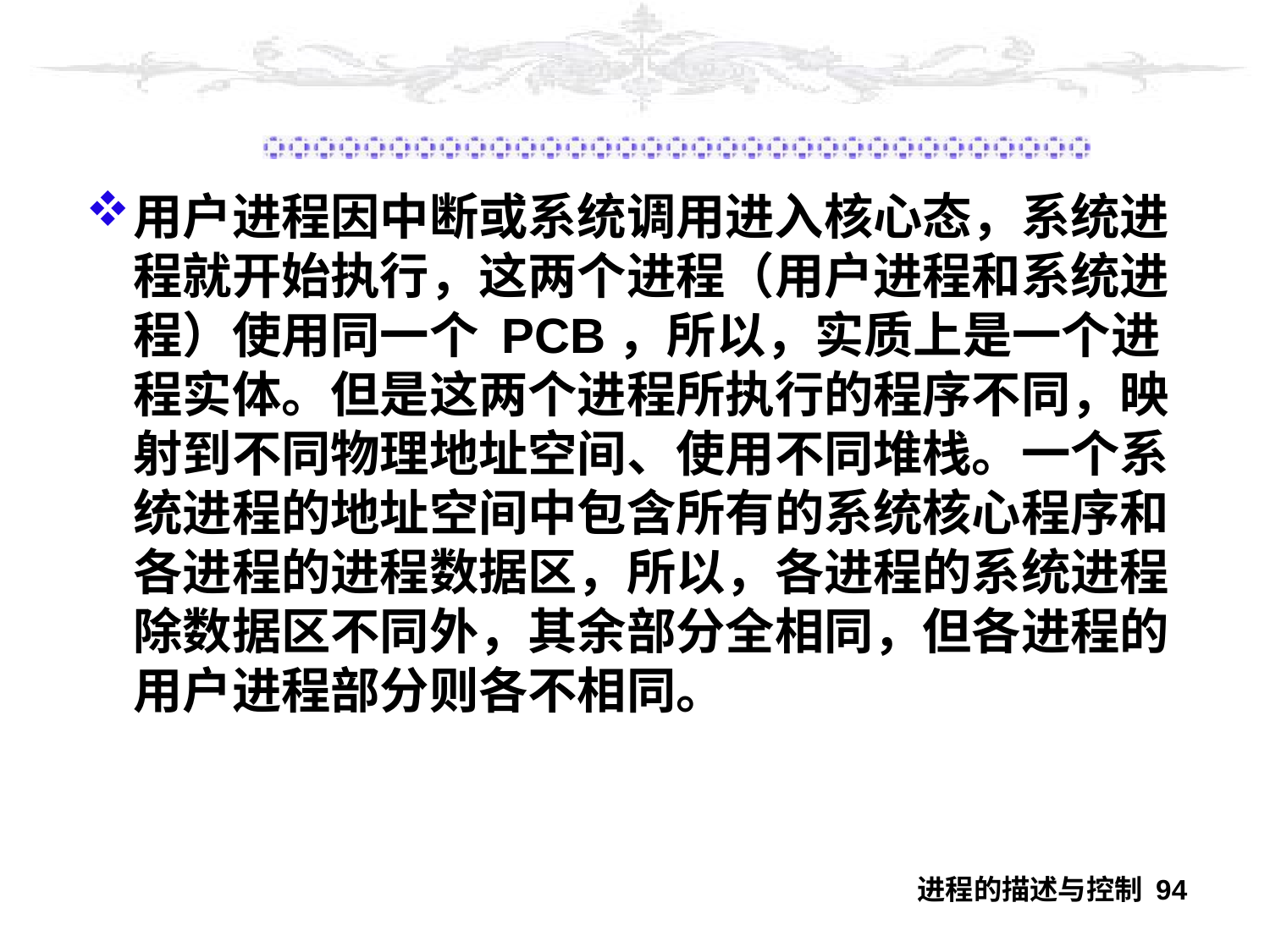

#
用户进程因中断或系统调用进入核心态，系统进程就开始执行，这两个进程（用户进程和系统进程）使用同一个 PCB，所以，实质上是一个进程实体。但是这两个进程所执行的程序不同，映射到不同物理地址空间、使用不同堆栈。一个系统进程的地址空间中包含所有的系统核心程序和各进程的进程数据区，所以，各进程的系统进程除数据区不同外，其余部分全相同，但各进程的用户进程部分则各不相同。